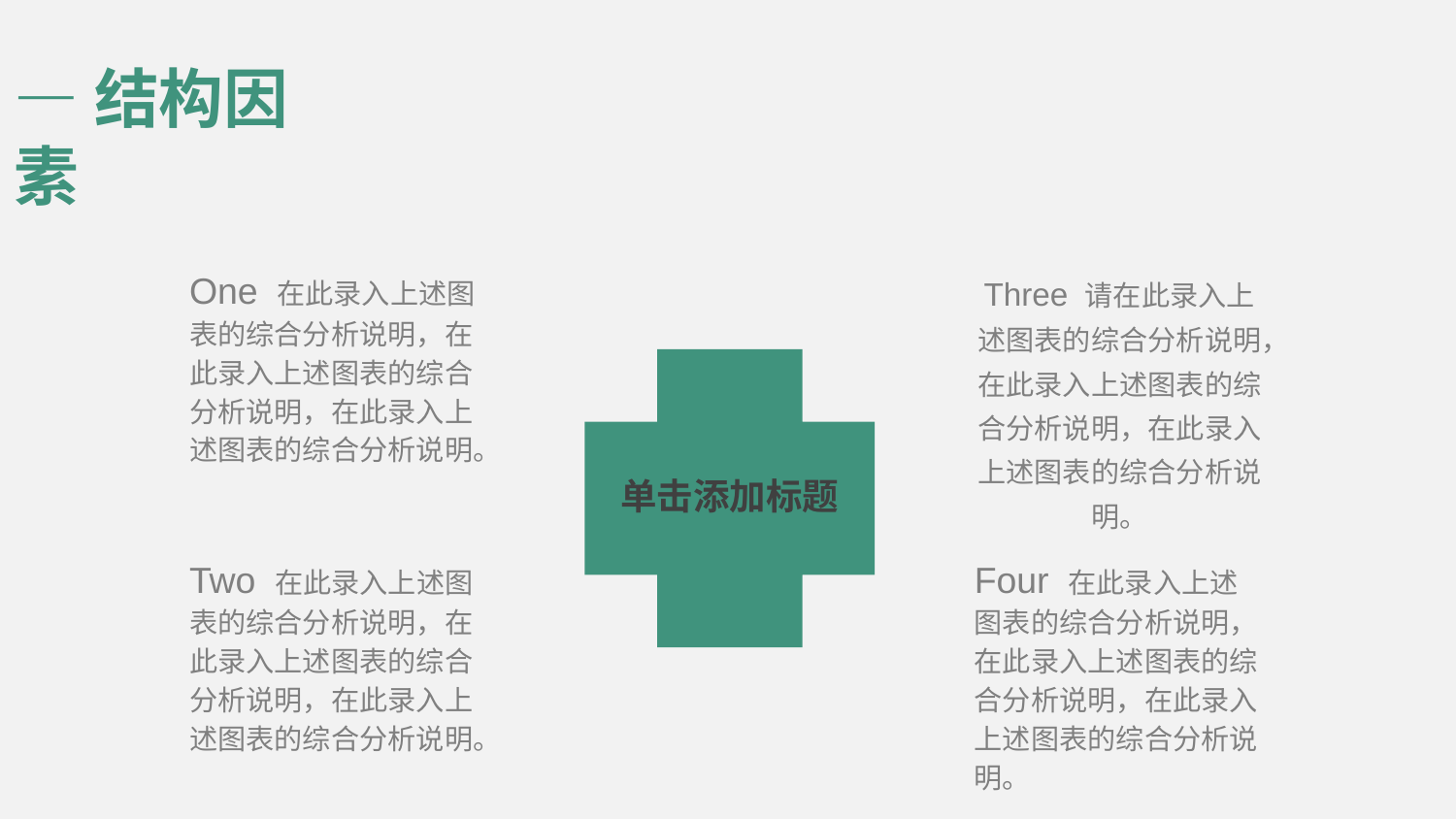

—结构因素
One 在此录入上述图表的综合分析说明，在此录入上述图表的综合分析说明，在此录入上述图表的综合分析说明。
Three 请在此录入上述图表的综合分析说明，在此录入上述图表的综合分析说明，在此录入上述图表的综合分析说明。

单击添加标题
Two 在此录入上述图表的综合分析说明，在此录入上述图表的综合分析说明，在此录入上述图表的综合分析说明。
Four 在此录入上述图表的综合分析说明，在此录入上述图表的综合分析说明，在此录入上述图表的综合分析说明。